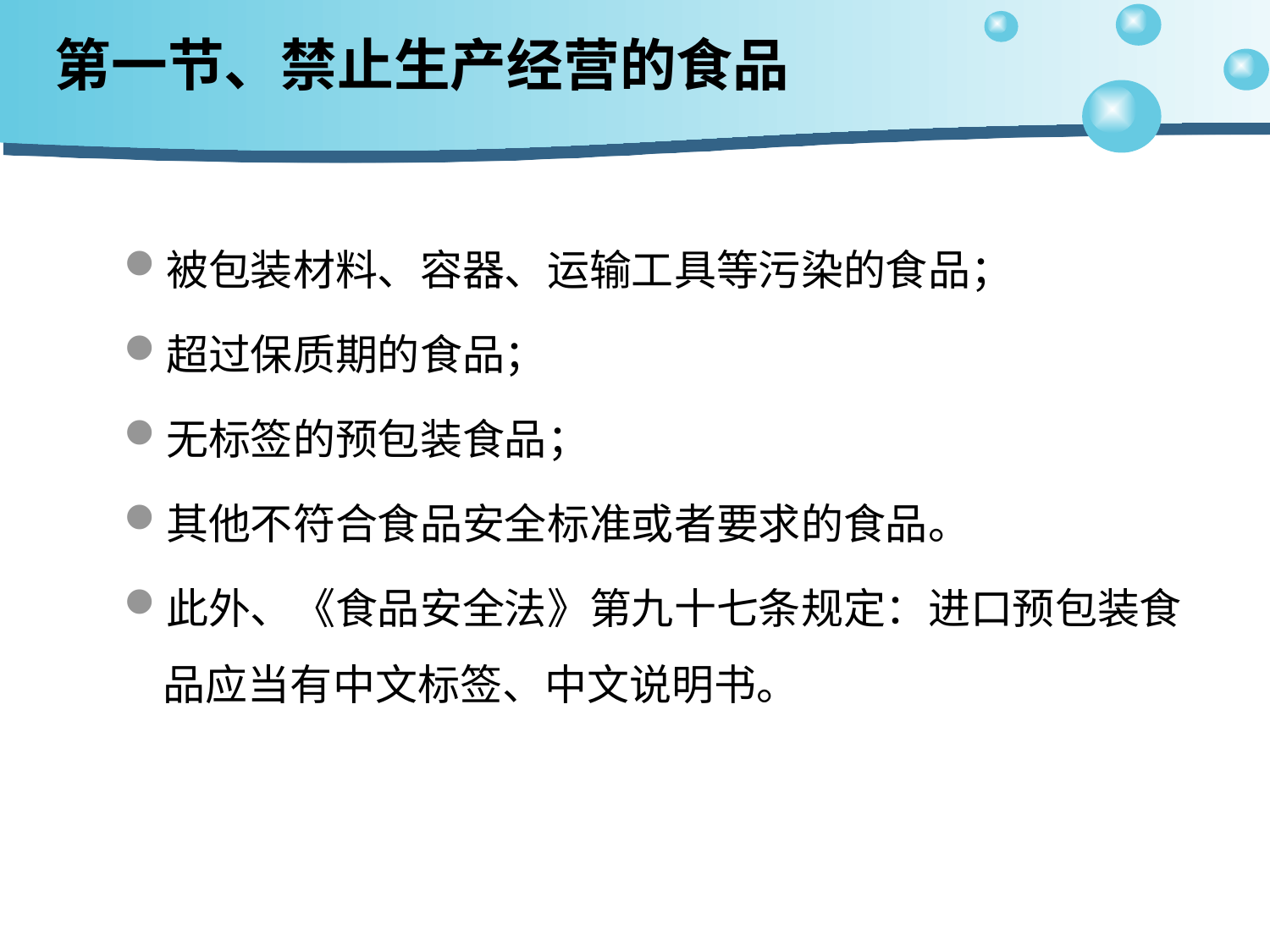

# 第一节、禁止生产经营的食品
被包装材料、容器、运输工具等污染的食品；
超过保质期的食品；
无标签的预包装食品；
其他不符合食品安全标准或者要求的食品。
此外、《食品安全法》第九十七条规定：进口预包装食品应当有中文标签、中文说明书。